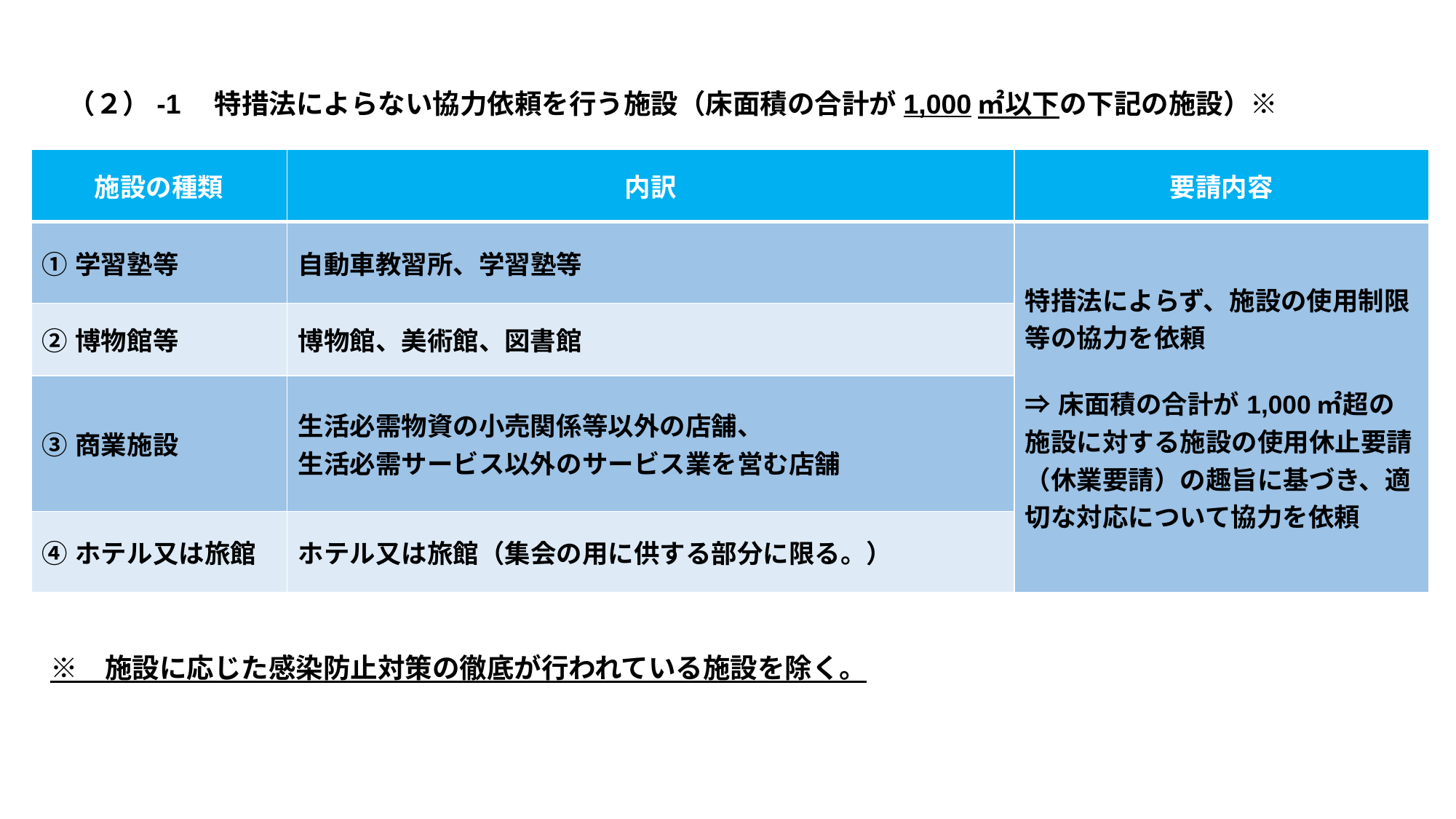

（２）-1　特措法によらない協力依頼を行う施設（床面積の合計が1,000㎡以下の下記の施設）※
| 施設の種類 | 内訳 | 要請内容 |
| --- | --- | --- |
| ①学習塾等 | 自動車教習所、学習塾等 | 特措法によらず、施設の使用制限等の協力を依頼 ⇒床面積の合計が1,000㎡超の施設に対する施設の使用休止要請（休業要請）の趣旨に基づき、適切な対応について協力を依頼 |
| ②博物館等 | 博物館、美術館、図書館 |  |
| ③商業施設 | 生活必需物資の小売関係等以外の店舗、 生活必需サービス以外のサービス業を営む店舗 |  |
| ④ホテル又は旅館 | ホテル又は旅館（集会の用に供する部分に限る。） |  |
　※　施設に応じた感染防止対策の徹底が行われている施設を除く。